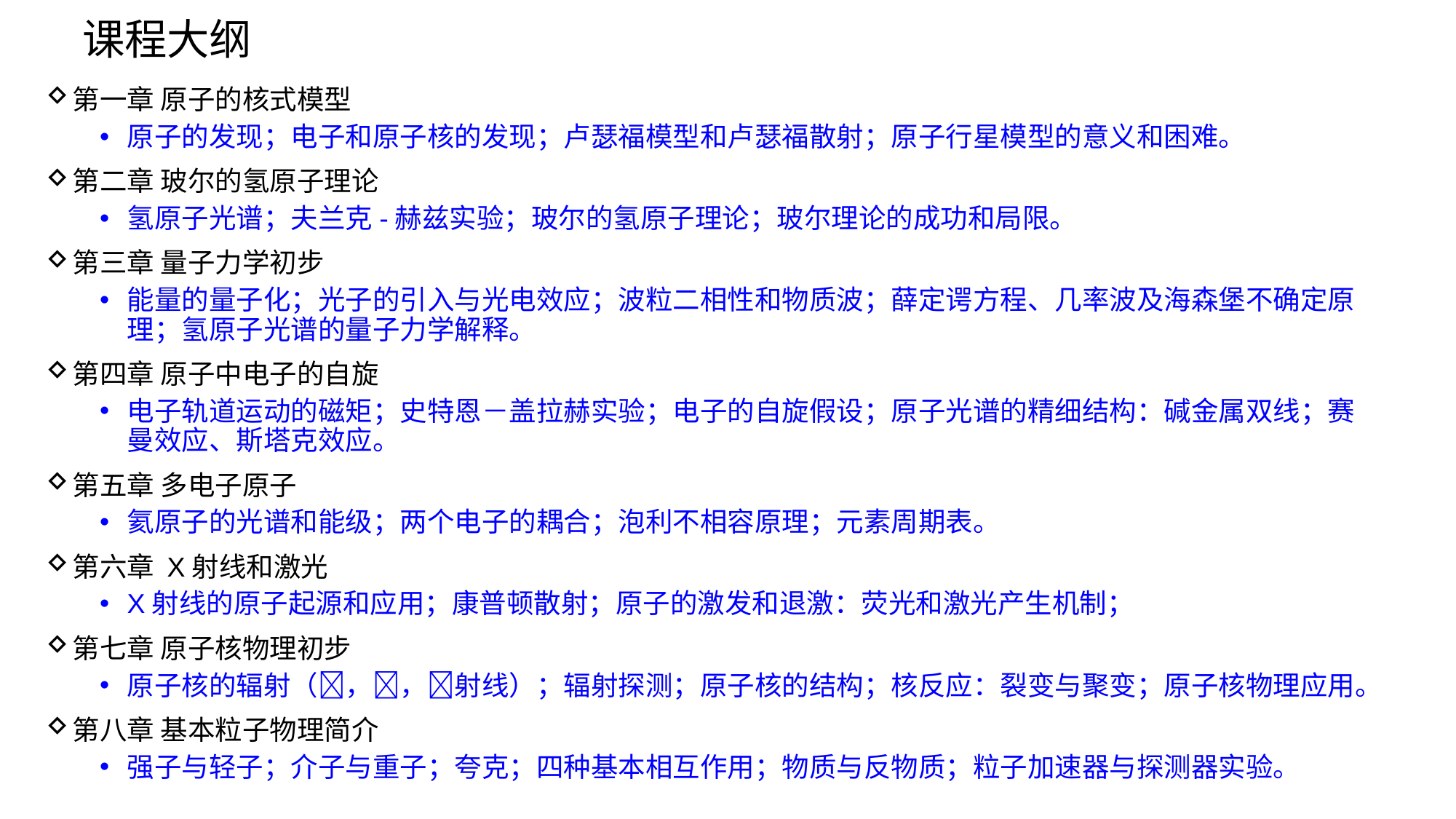

# 课程大纲
第一章 原子的核式模型
原子的发现；电子和原子核的发现；卢瑟福模型和卢瑟福散射；原子行星模型的意义和困难。
第二章 玻尔的氢原子理论
氢原子光谱；夫兰克-赫兹实验；玻尔的氢原子理论；玻尔理论的成功和局限。
第三章 量子力学初步
能量的量子化；光子的引入与光电效应；波粒二相性和物质波；薛定谔方程、几率波及海森堡不确定原理；氢原子光谱的量子力学解释。
第四章 原子中电子的自旋
电子轨道运动的磁矩；史特恩－盖拉赫实验；电子的自旋假设；原子光谱的精细结构：碱金属双线；赛曼效应、斯塔克效应。
第五章 多电子原子
氦原子的光谱和能级；两个电子的耦合；泡利不相容原理；元素周期表。
第六章 X射线和激光
X射线的原子起源和应用；康普顿散射；原子的激发和退激：荧光和激光产生机制；
第七章 原子核物理初步
原子核的辐射（α，β，γ射线）；辐射探测；原子核的结构；核反应：裂变与聚变；原子核物理应用。
第八章 基本粒子物理简介
强子与轻子；介子与重子；夸克；四种基本相互作用；物质与反物质；粒子加速器与探测器实验。